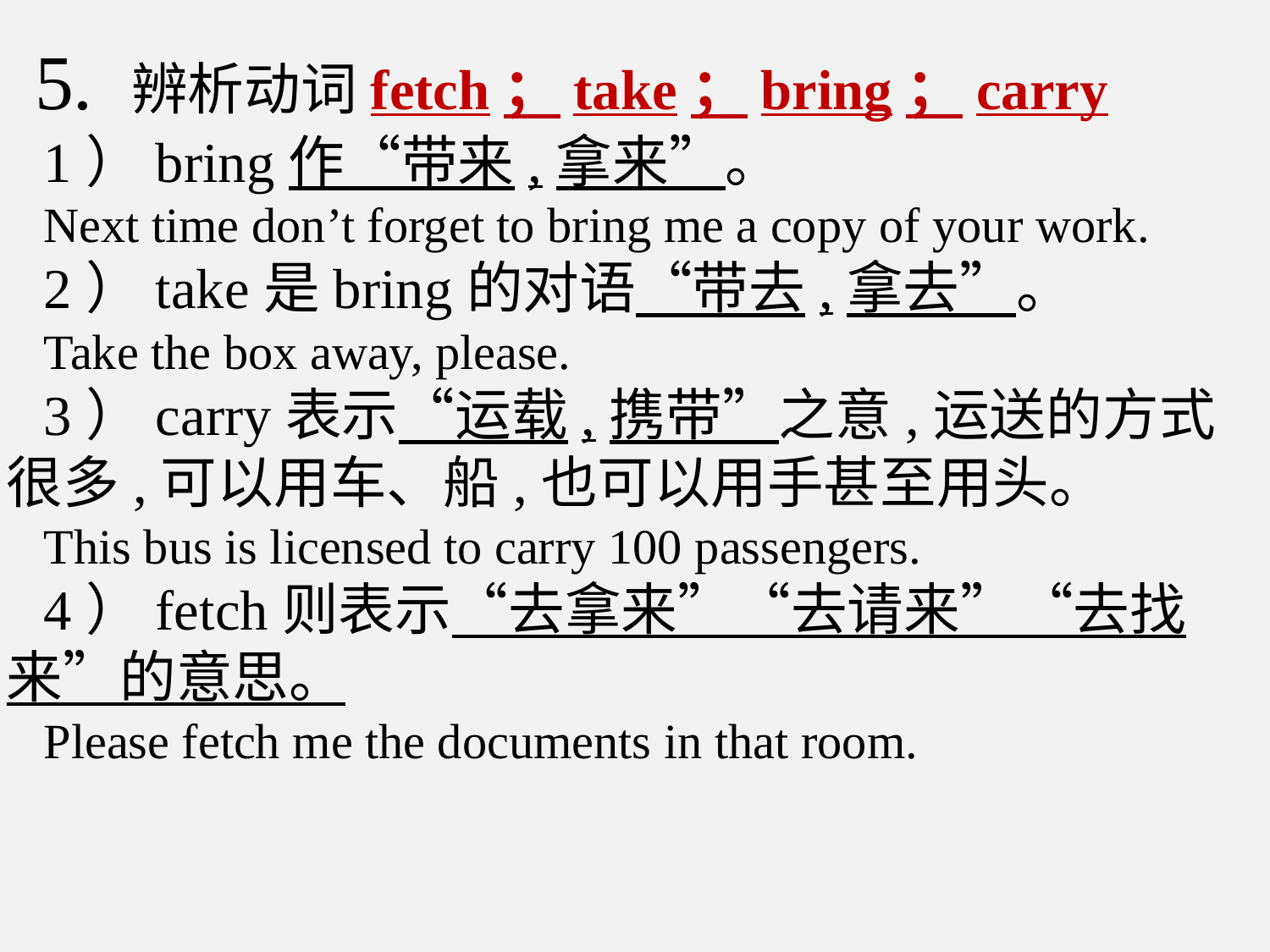

5. 辨析动词fetch；take；bring；carry
1）bring作“带来,拿来”。
Next time don’t forget to bring me a copy of your work.
2）take是bring的对语“带去,拿去”。
Take the box away, please.
3）carry表示“运载,携带”之意,运送的方式很多,可以用车、船,也可以用手甚至用头。
This bus is licensed to carry 100 passengers.
4）fetch则表示“去拿来”“去请来”“去找来”的意思。
Please fetch me the documents in that room.